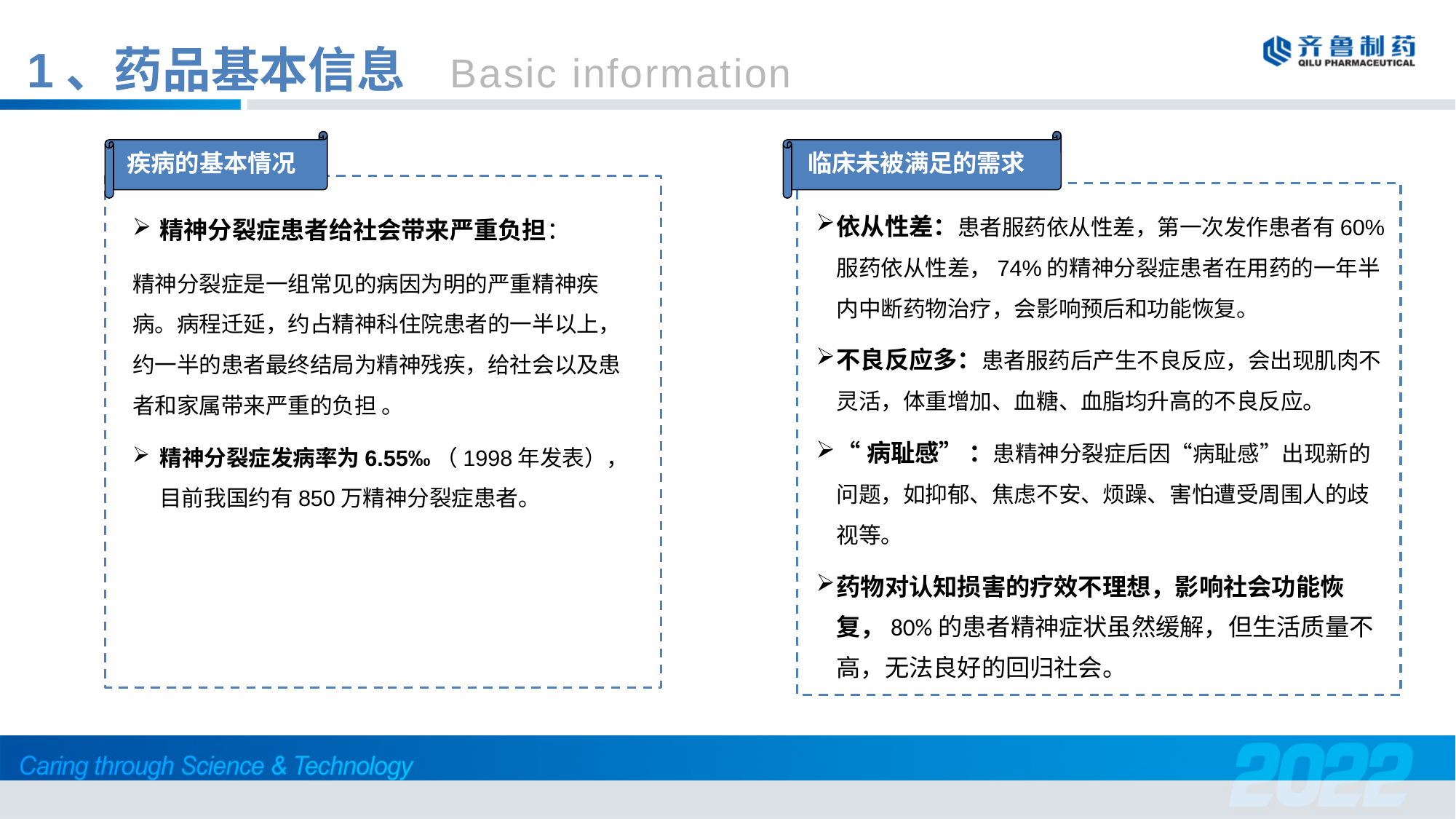

1、药品基本信息   Basic information

疾病的基本情况

临床未被满足的需求

依从性差：患者服药依从性差，第一次发作患者有60%服药依从性差，74%的精神分裂症患者在用药的一年半内中断药物治疗，会影响预后和功能恢复。
不良反应多：患者服药后产生不良反应，会出现肌肉不灵活，体重增加、血糖、血脂均升高的不良反应。
“病耻感” ：患精神分裂症后因“病耻感”出现新的问题，如抑郁、焦虑不安、烦躁、害怕遭受周围人的歧视等。
药物对认知损害的疗效不理想，影响社会功能恢复，80%的患者精神症状虽然缓解，但生活质量不高，无法良好的回归社会。

精神分裂症患者给社会带来严重负担：
精神分裂症是一组常见的病因为明的严重精神疾病。病程迁延，约占精神科住院患者的一半以上，约一半的患者最终结局为精神残疾，给社会以及患者和家属带来严重的负担 。
精神分裂症发病率为6.55‰（1998年发表），目前我国约有850万精神分裂症患者。